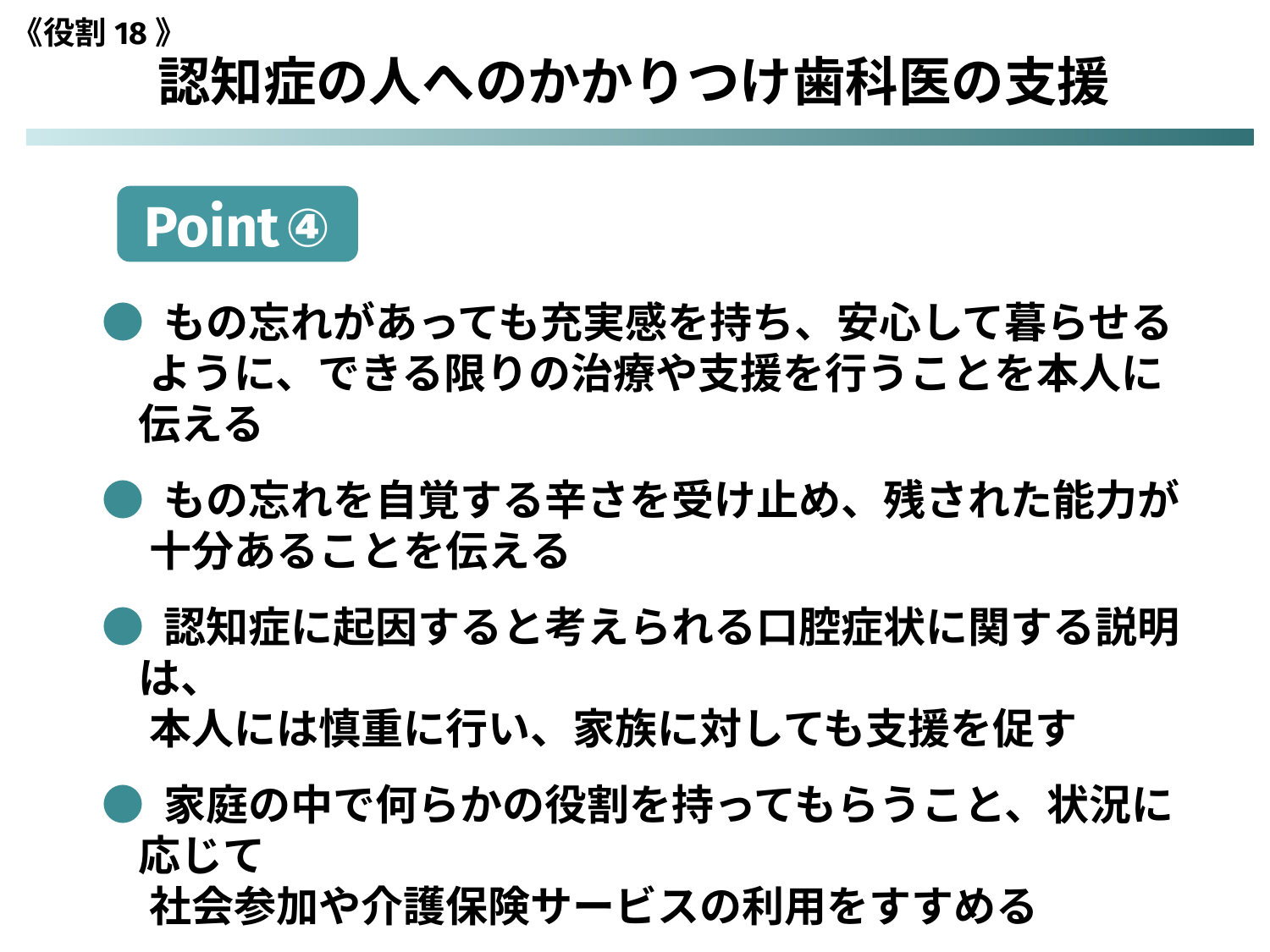

《役割18》
認知症の人へのかかりつけ歯科医の支援

Point ④
● もの忘れがあっても充実感を持ち、安心して暮らせる
    ように、できる限りの治療や支援を行うことを本人に伝える

● もの忘れを自覚する辛さを受け止め、残された能力が
    十分あることを伝える

● 認知症に起因すると考えられる口腔症状に関する説明は、
    本人には慎重に行い、家族に対しても支援を促す

● 家庭の中で何らかの役割を持ってもらうこと、状況に応じて
    社会参加や介護保険サービスの利用をすすめる

● 歯科口腔疾患を早めに見つけ、予知性を持った治療をする